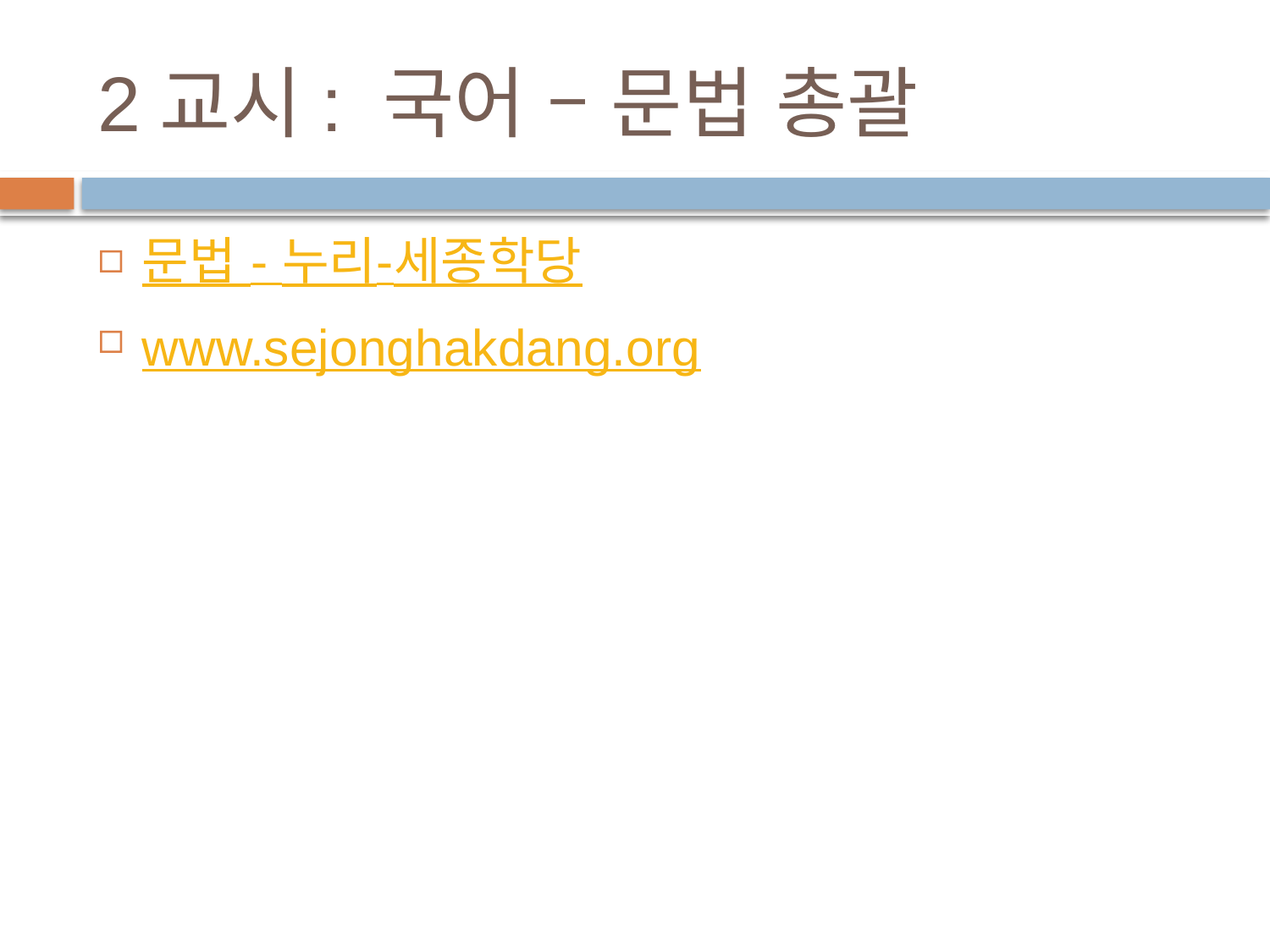

# 2교시: 국어 – 문법 총괄
문법 - 누리-세종학당
www.sejonghakdang.org